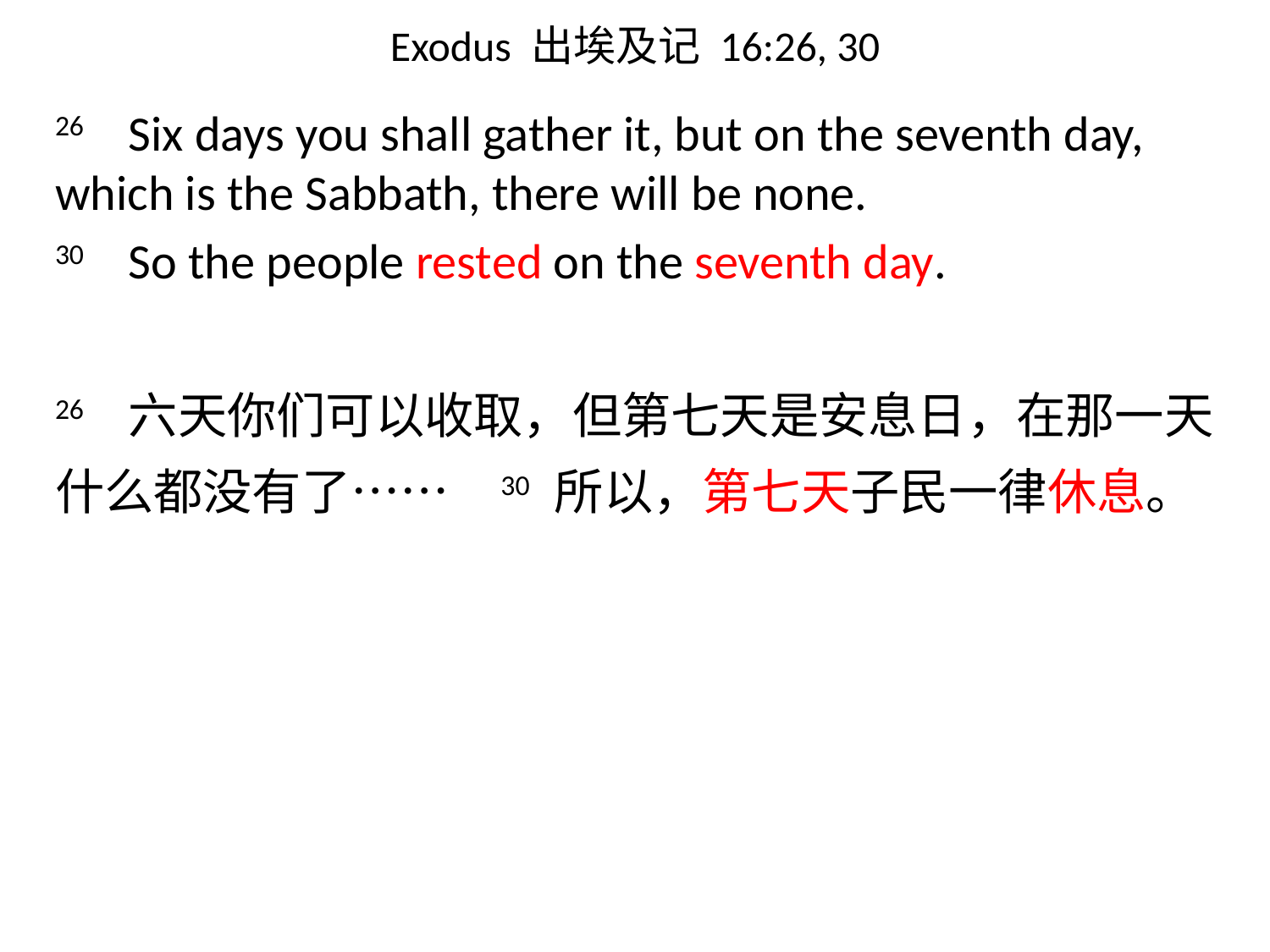

# Exodus 出埃及记 16:26, 30
26    Six days you shall gather it, but on the seventh day, which is the Sabbath, there will be none.
30    So the people rested on the seventh day.

26     六天你们可以收取，但第七天是安息日，在那一天什么都没有了……    30  所以，第七天子民一律休息。